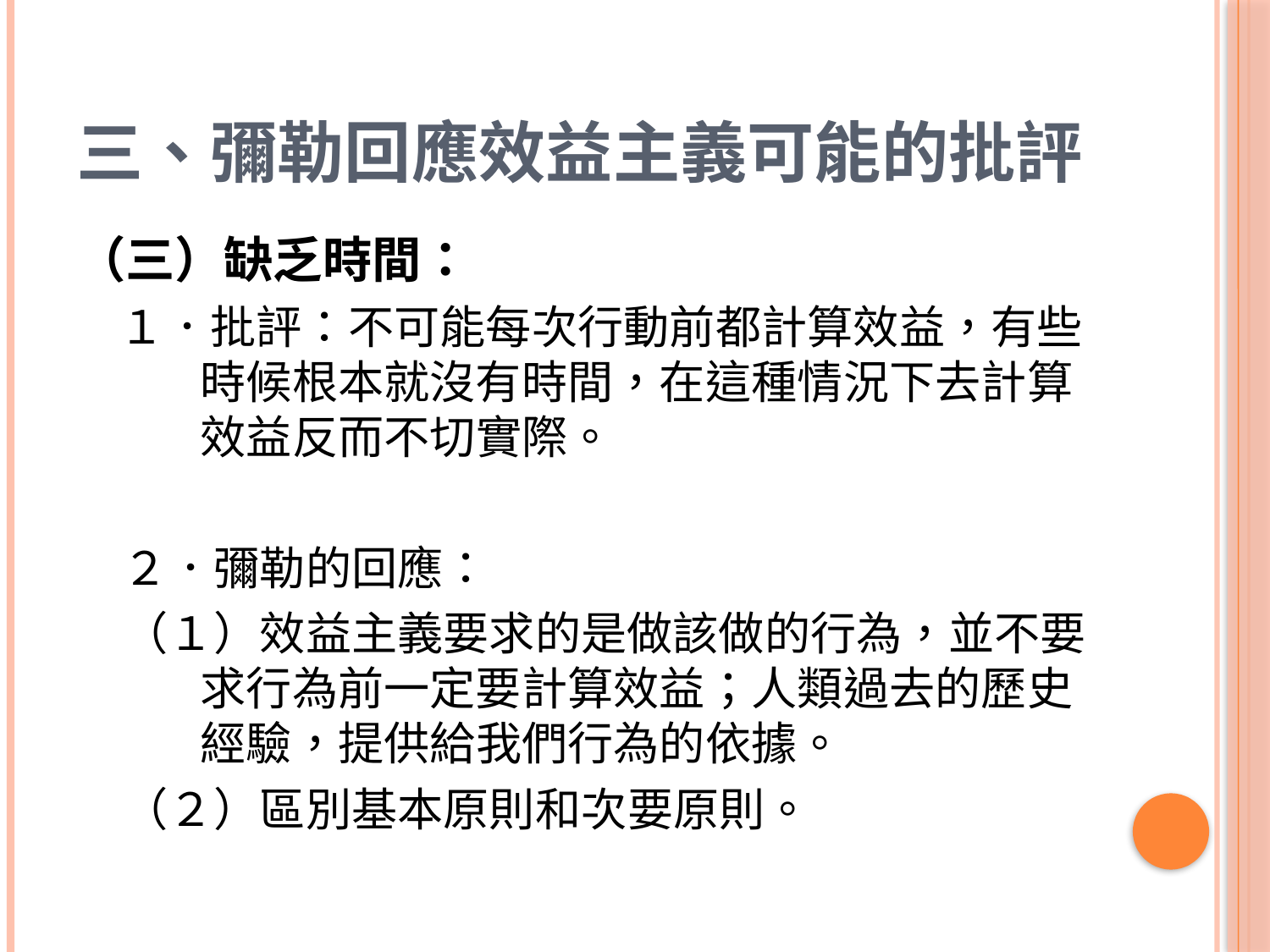

# 三、彌勒回應效益主義可能的批評
（三）缺乏時間：
　１．批評：不可能每次行動前都計算效益，有些時候根本就沒有時間，在這種情況下去計算效益反而不切實際。

　２．彌勒的回應：
　（１）效益主義要求的是做該做的行為，並不要求行為前一定要計算效益；人類過去的歷史經驗，提供給我們行為的依據。
　（２）區別基本原則和次要原則。